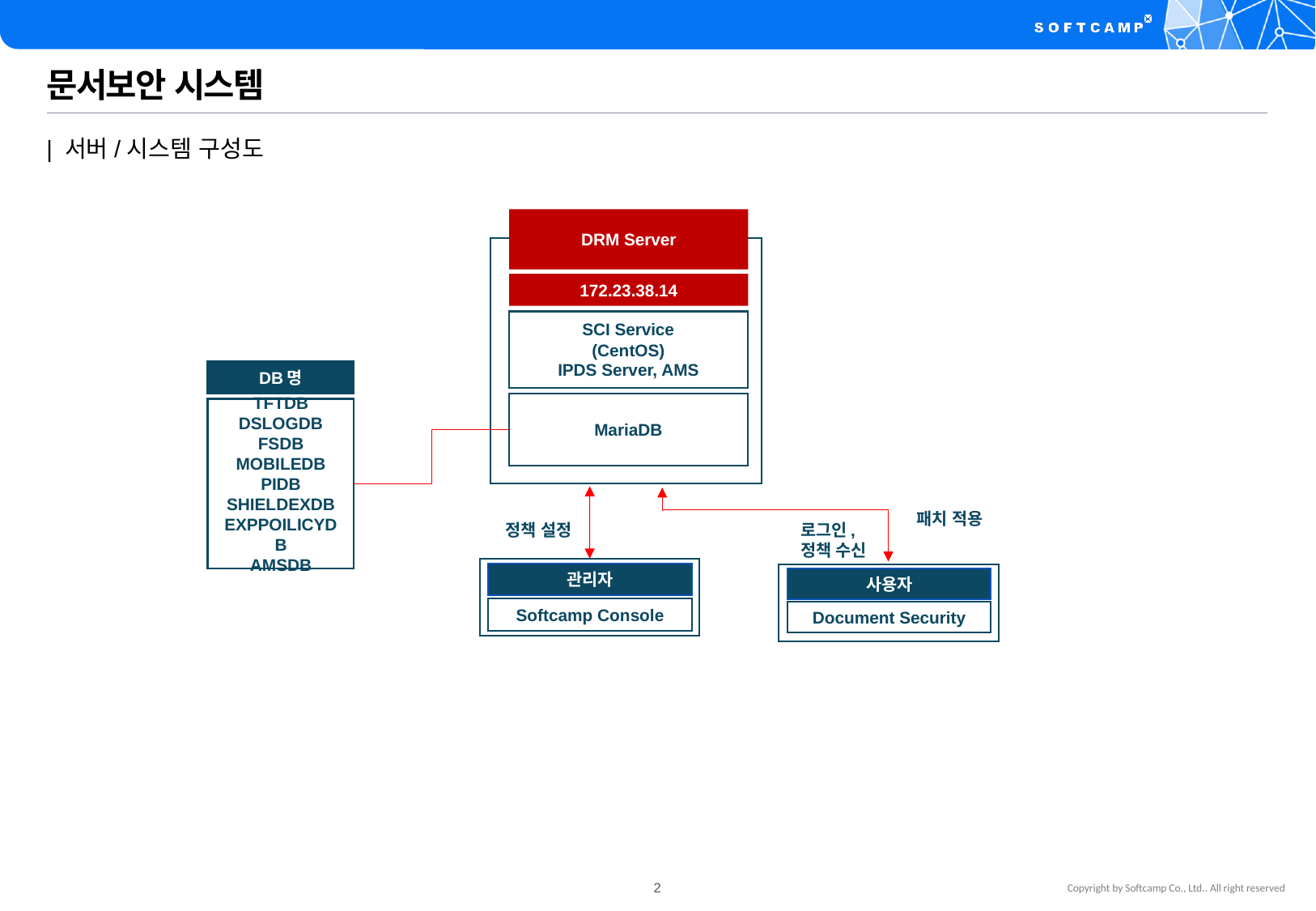

# 문서보안 시스템
| 서버/시스템 구성도
DRM Server

172.23.38.14
SCI Service
(CentOS)
IPDS Server, AMS
DB명
MariaDB
TFTDB
DSLOGDB
FSDB
MOBILEDB
PIDB
SHIELDEXDB
EXPPOILICYDB
AMSDB
패치 적용
로그인,
정책 수신
정책 설정

관리자
Softcamp Console

사용자
Document Security